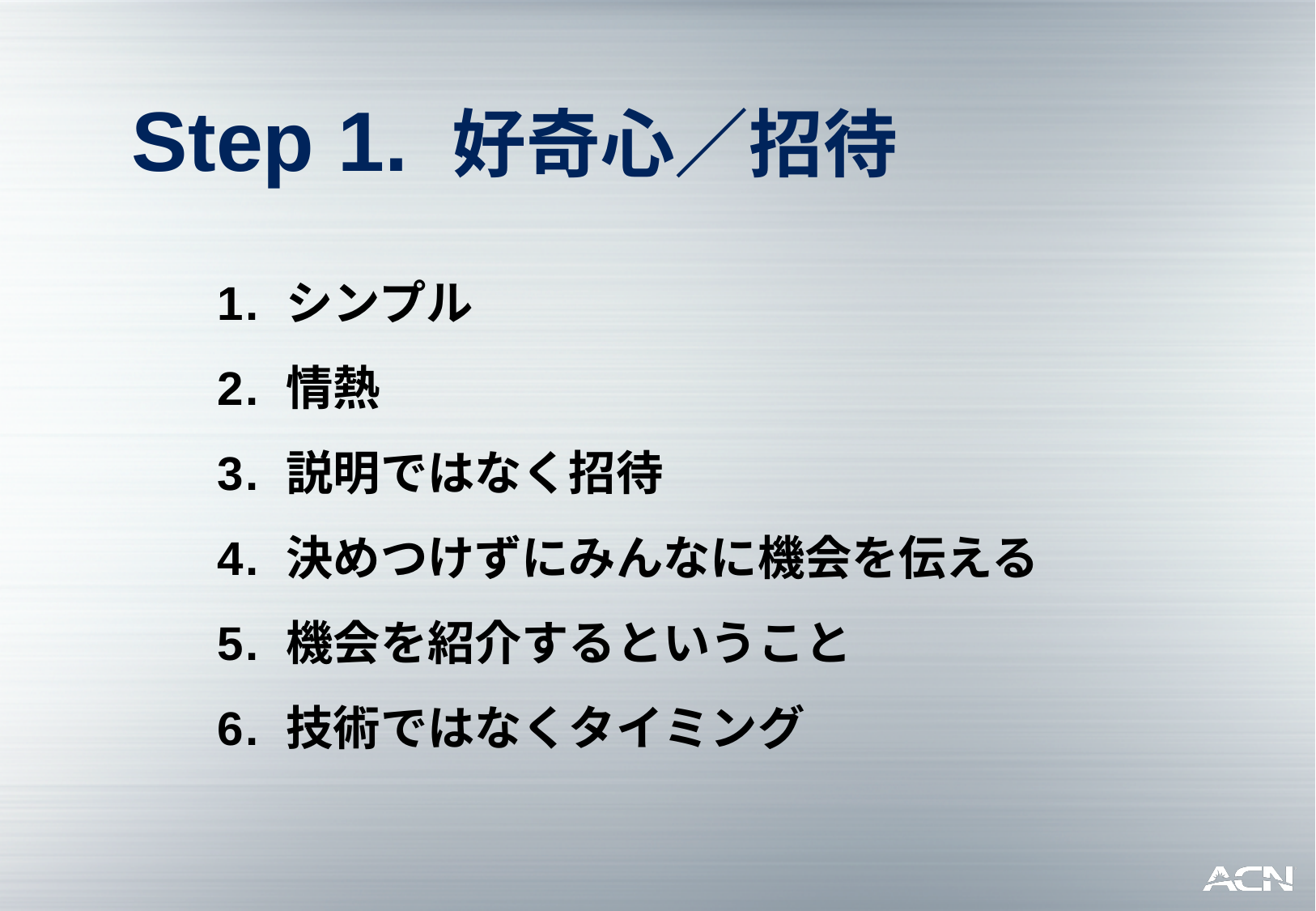

Step 1. 好奇心／招待
シンプル
情熱
説明ではなく招待
決めつけずにみんなに機会を伝える
機会を紹介するということ
技術ではなくタイミング